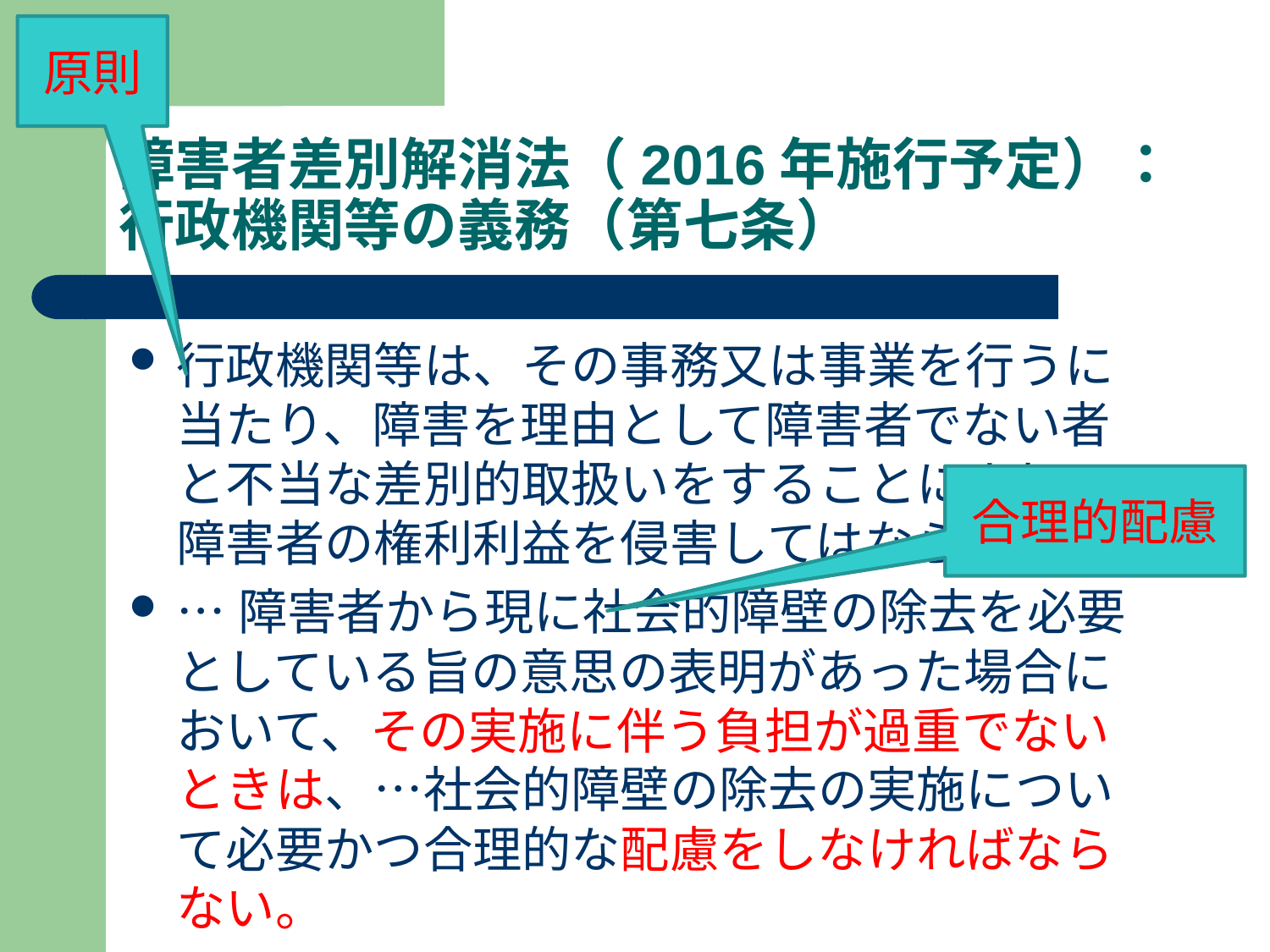

原則
# 障害者差別解消法（2016年施行予定）： 行政機関等の義務（第七条）
行政機関等は、その事務又は事業を行うに当たり、障害を理由として障害者でない者と不当な差別的取扱いをすることにより、障害者の権利利益を侵害してはならない。
…障害者から現に社会的障壁の除去を必要としている旨の意思の表明があった場合において、その実施に伴う負担が過重でないときは、…社会的障壁の除去の実施について必要かつ合理的な配慮をしなければならない。
合理的配慮